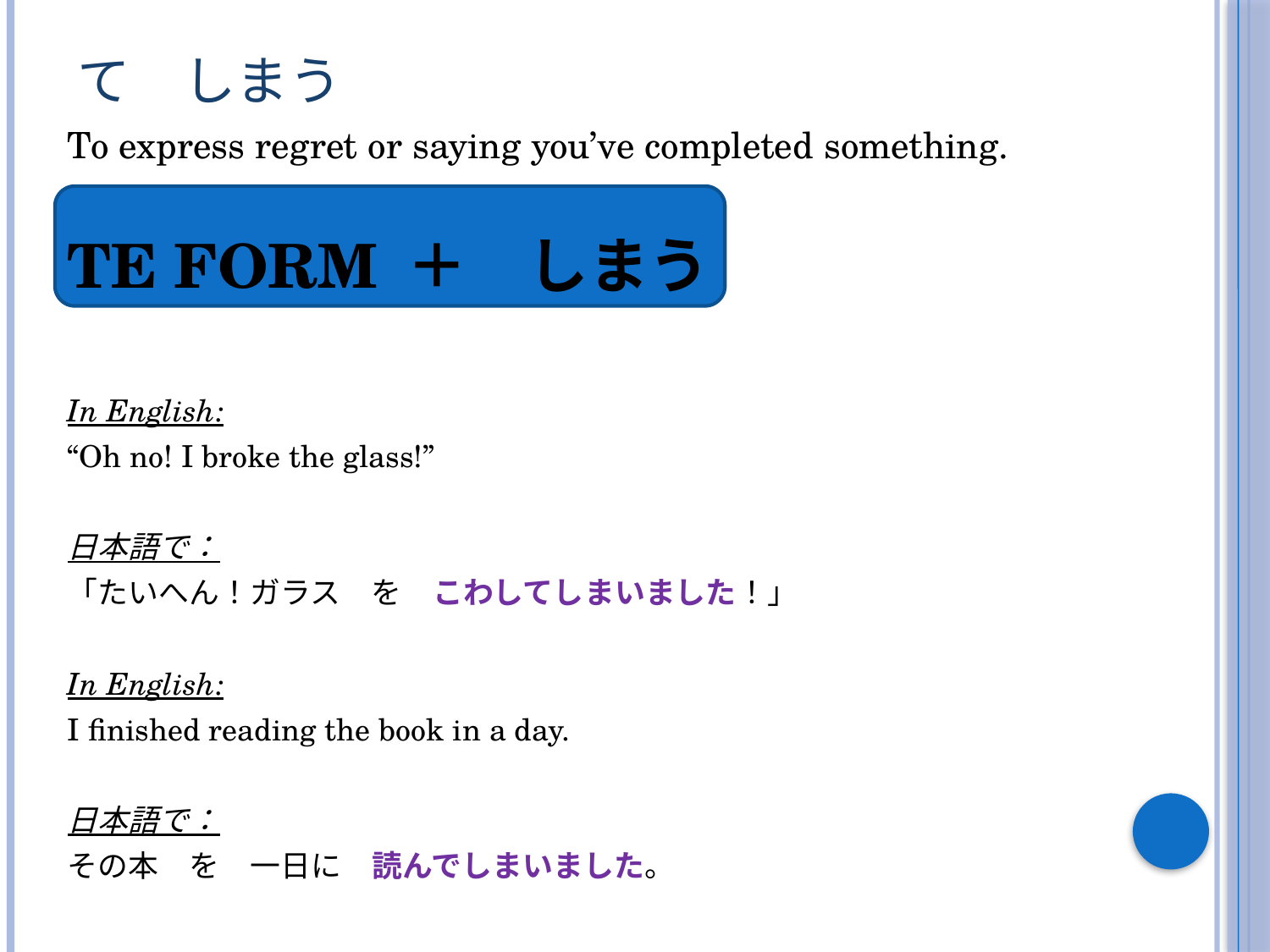

# て　しまう
To express regret or saying you’ve completed something.

TE FORM ＋　しまう

In English:
“Oh no! I broke the glass!”

日本語で：
「たいへん！ガラス　を　こわしてしまいました！」

In English:
I finished reading the book in a day.

日本語で：
その本　を　一日に　読んでしまいました。